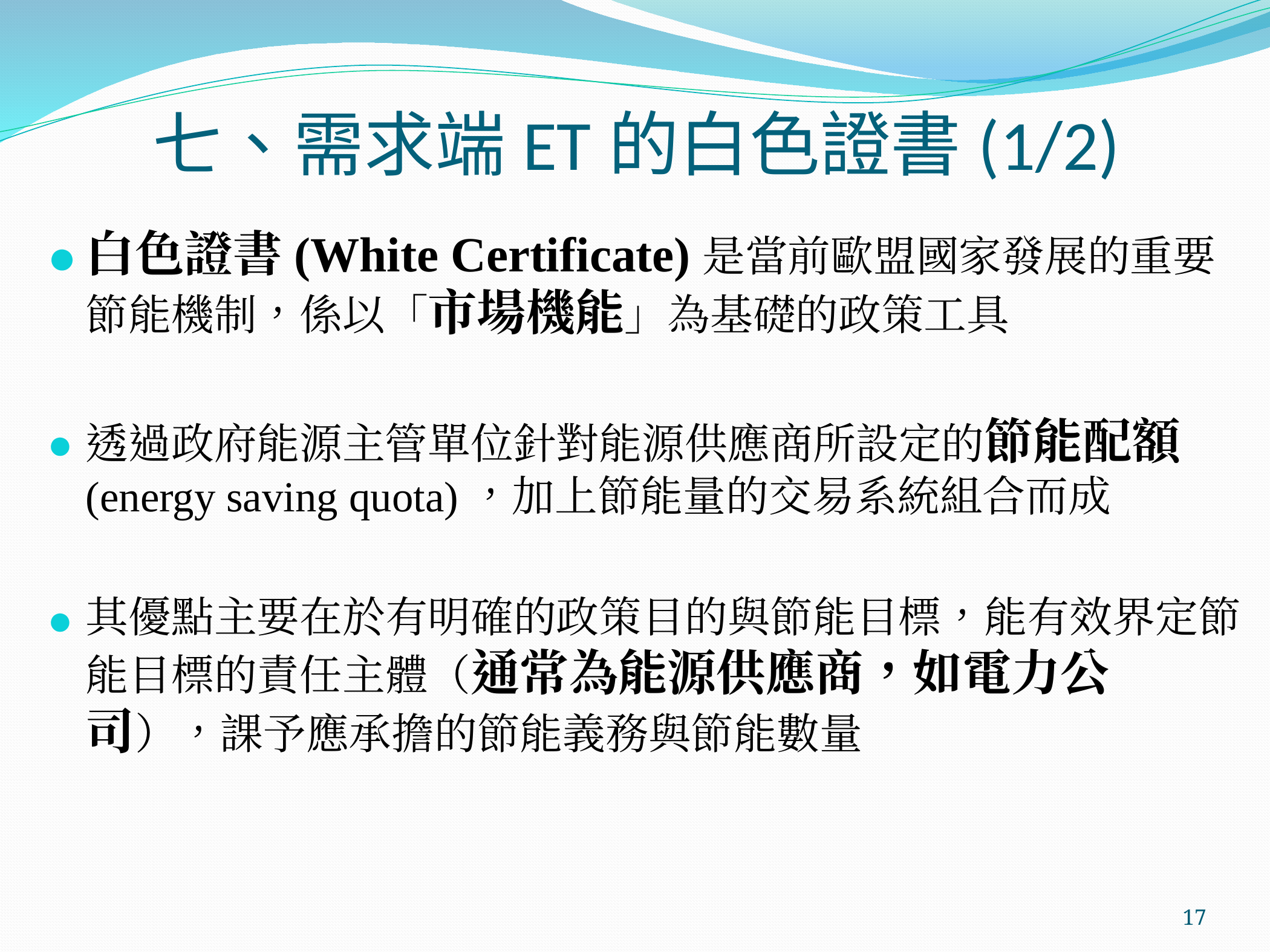

# 七、需求端ET的白色證書(1/2)
白色證書(White Certificate)是當前歐盟國家發展的重要節能機制，係以「市場機能」為基礎的政策工具

透過政府能源主管單位針對能源供應商所設定的節能配額(energy saving quota)，加上節能量的交易系統組合而成

其優點主要在於有明確的政策目的與節能目標，能有效界定節能目標的責任主體（通常為能源供應商，如電力公司），課予應承擔的節能義務與節能數量

17